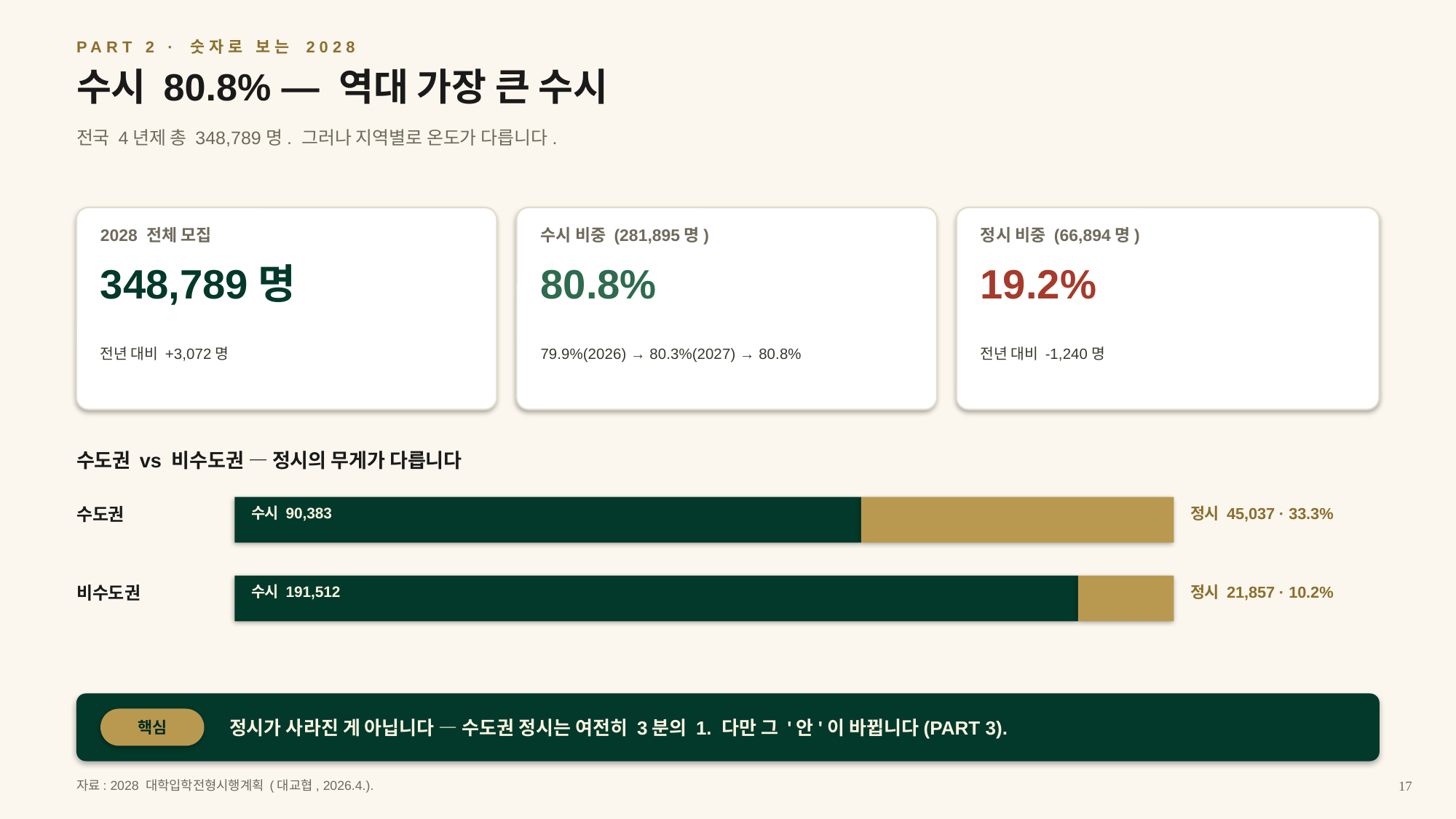

PART 2 · 숫자로 보는 2028
수시 80.8% — 역대 가장 큰 수시
전국 4년제 총 348,789명. 그러나 지역별로 온도가 다릅니다.

2028 전체 모집
수시 비중 (281,895명)
정시 비중 (66,894명)
348,789명
80.8%
19.2%
전년 대비 +3,072명
79.9%(2026) → 80.3%(2027) → 80.8%
전년 대비 -1,240명
수도권 vs 비수도권 — 정시의 무게가 다릅니다

수도권
수시 90,383
정시 45,037 · 33.3%

비수도권
수시 191,512
정시 21,857 · 10.2%

정시가 사라진 게 아닙니다 — 수도권 정시는 여전히 3분의 1. 다만 그 '안'이 바뀝니다(PART 3).
핵심
자료: 2028 대학입학전형시행계획 (대교협, 2026.4.).
17